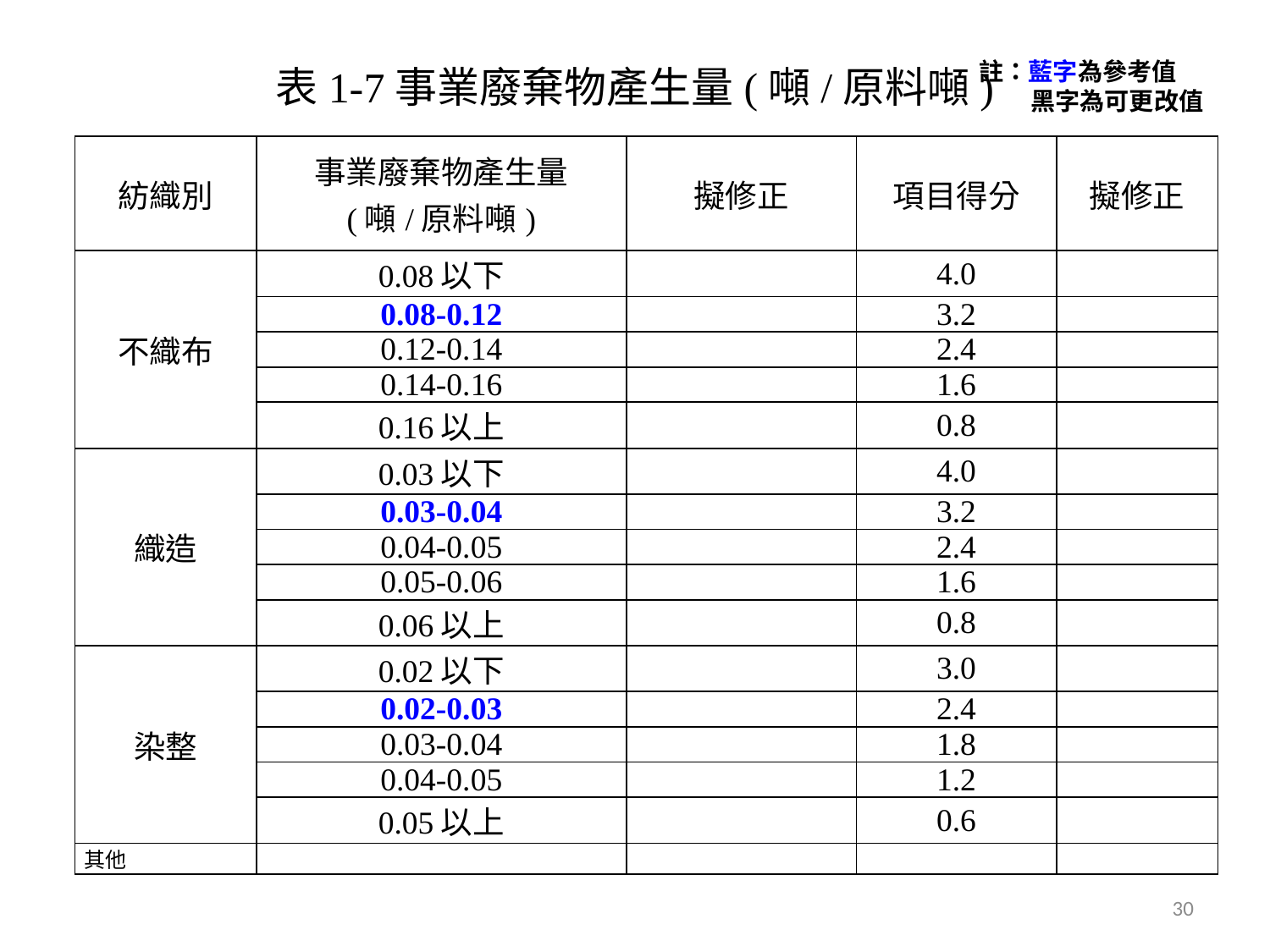

# 表1-7事業廢棄物產生量(噸/原料噸)
註：藍字為參考值
        黑字為可更改值

| 紡織別 | 事業廢棄物產生量 (噸/原料噸) | 擬修正 | 項目得分 | 擬修正 |
| --- | --- | --- | --- | --- |
| 不織布 | 0.08以下 |  | 4.0 |  |
|  | 0.08-0.12 |  | 3.2 |  |
|  | 0.12-0.14 |  | 2.4 |  |
|  | 0.14-0.16 |  | 1.6 |  |
|  | 0.16以上 |  | 0.8 |  |
| 織造 | 0.03以下 |  | 4.0 |  |
|  | 0.03-0.04 |  | 3.2 |  |
|  | 0.04-0.05 |  | 2.4 |  |
|  | 0.05-0.06 |  | 1.6 |  |
|  | 0.06以上 |  | 0.8 |  |
| 染整 | 0.02以下 |  | 3.0 |  |
|  | 0.02-0.03 |  | 2.4 |  |
|  | 0.03-0.04 |  | 1.8 |  |
|  | 0.04-0.05 |  | 1.2 |  |
|  | 0.05以上 |  | 0.6 |  |
| 其他 |  |  |  |  |
30